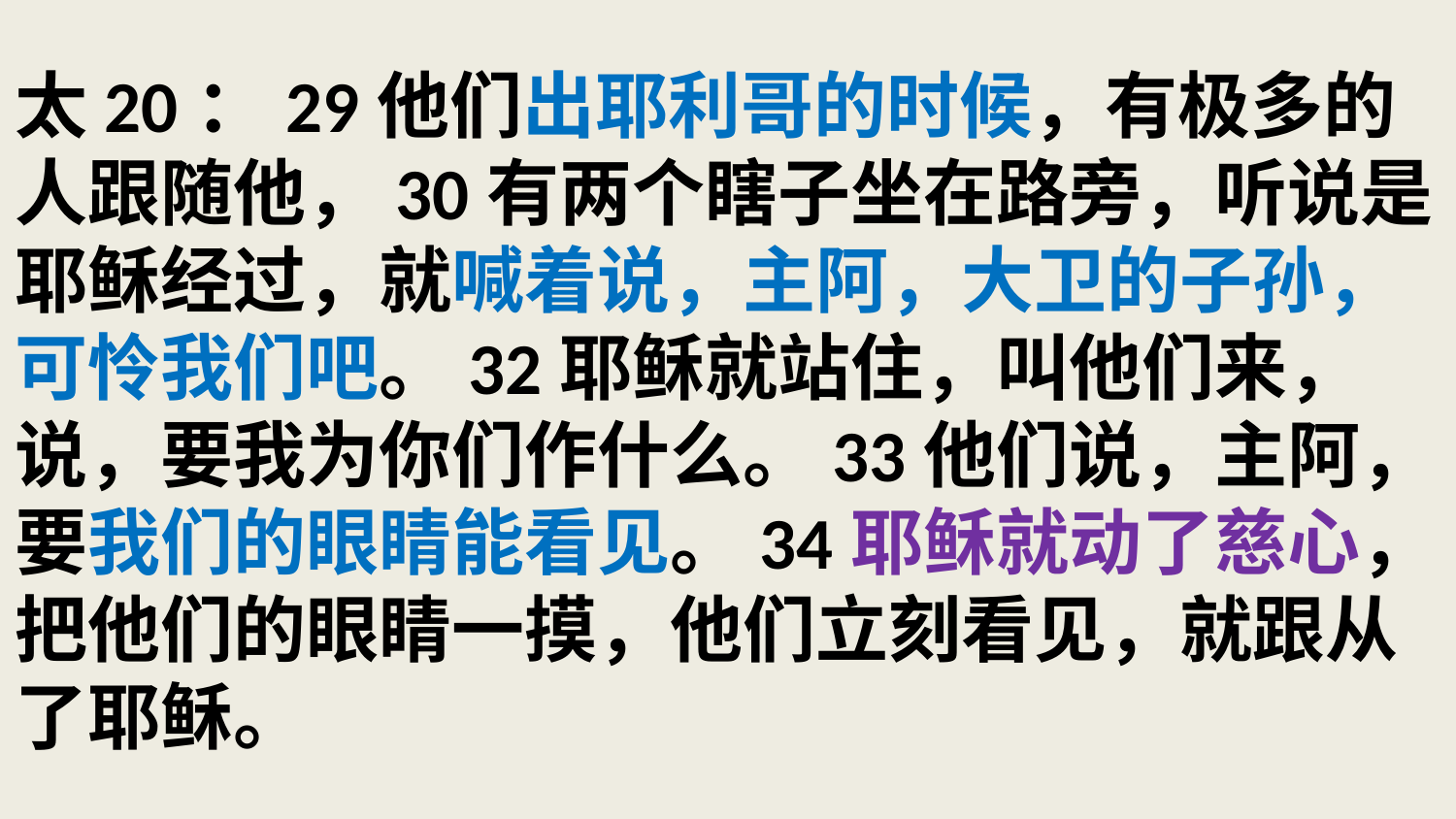

# 太20：29他们出耶利哥的时候，有极多的人跟随他，30有两个瞎子坐在路旁，听说是耶稣经过，就喊着说，主阿，大卫的子孙，可怜我们吧。32耶稣就站住，叫他们来，说，要我为你们作什么。33他们说，主阿，要我们的眼睛能看见。34耶稣就动了慈心，把他们的眼睛一摸，他们立刻看见，就跟从了耶稣。